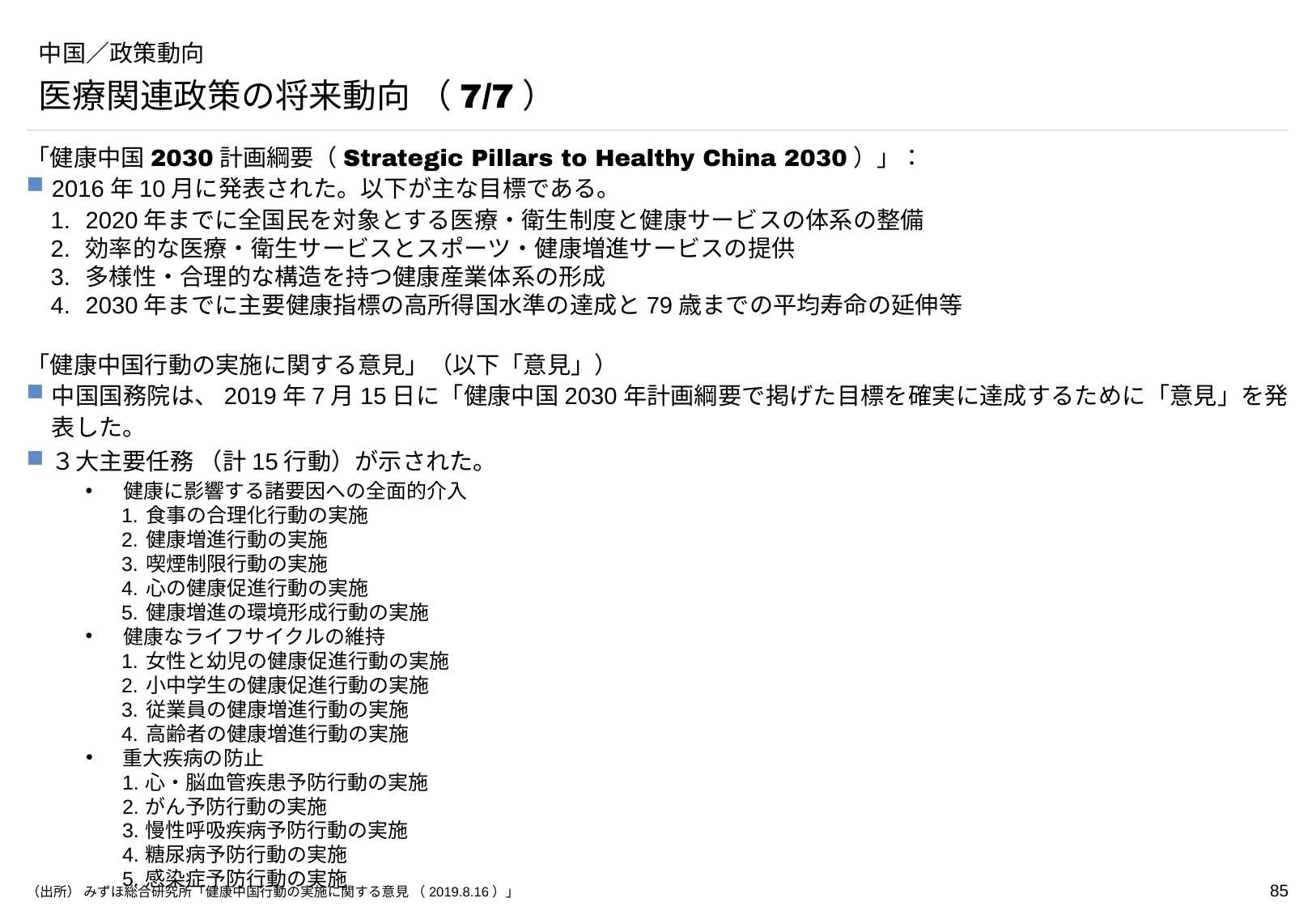

# 中国／政策動向
医療関連政策の将来動向 （7/7）
「健康中国2030計画綱要（Strategic Pillars to Healthy China 2030）」：
2016年10月に発表された。以下が主な目標である。
2020年までに全国民を対象とする医療・衛生制度と健康サービスの体系の整備
効率的な医療・衛生サービスとスポーツ・健康増進サービスの提供
多様性・合理的な構造を持つ健康産業体系の形成
2030年までに主要健康指標の高所得国水準の達成と79歳までの平均寿命の延伸等

「健康中国行動の実施に関する意見」（以下「意見」）
中国国務院は、2019年7月15日に「健康中国2030年計画綱要で掲げた目標を確実に達成するために「意見」を発表した。
３大主要任務 （計15行動）が示された。
健康に影響する諸要因への全面的介入
食事の合理化行動の実施
健康増進行動の実施
喫煙制限行動の実施
心の健康促進行動の実施
健康増進の環境形成行動の実施
健康なライフサイクルの維持
女性と幼児の健康促進行動の実施
小中学生の健康促進行動の実施
従業員の健康増進行動の実施
高齢者の健康増進行動の実施
重大疾病の防止
心・脳血管疾患予防行動の実施
がん予防行動の実施
慢性呼吸疾病予防行動の実施
糖尿病予防行動の実施
感染症予防行動の実施

（出所） みずほ総合研究所「健康中国行動の実施に関する意見 （2019.8.16）」